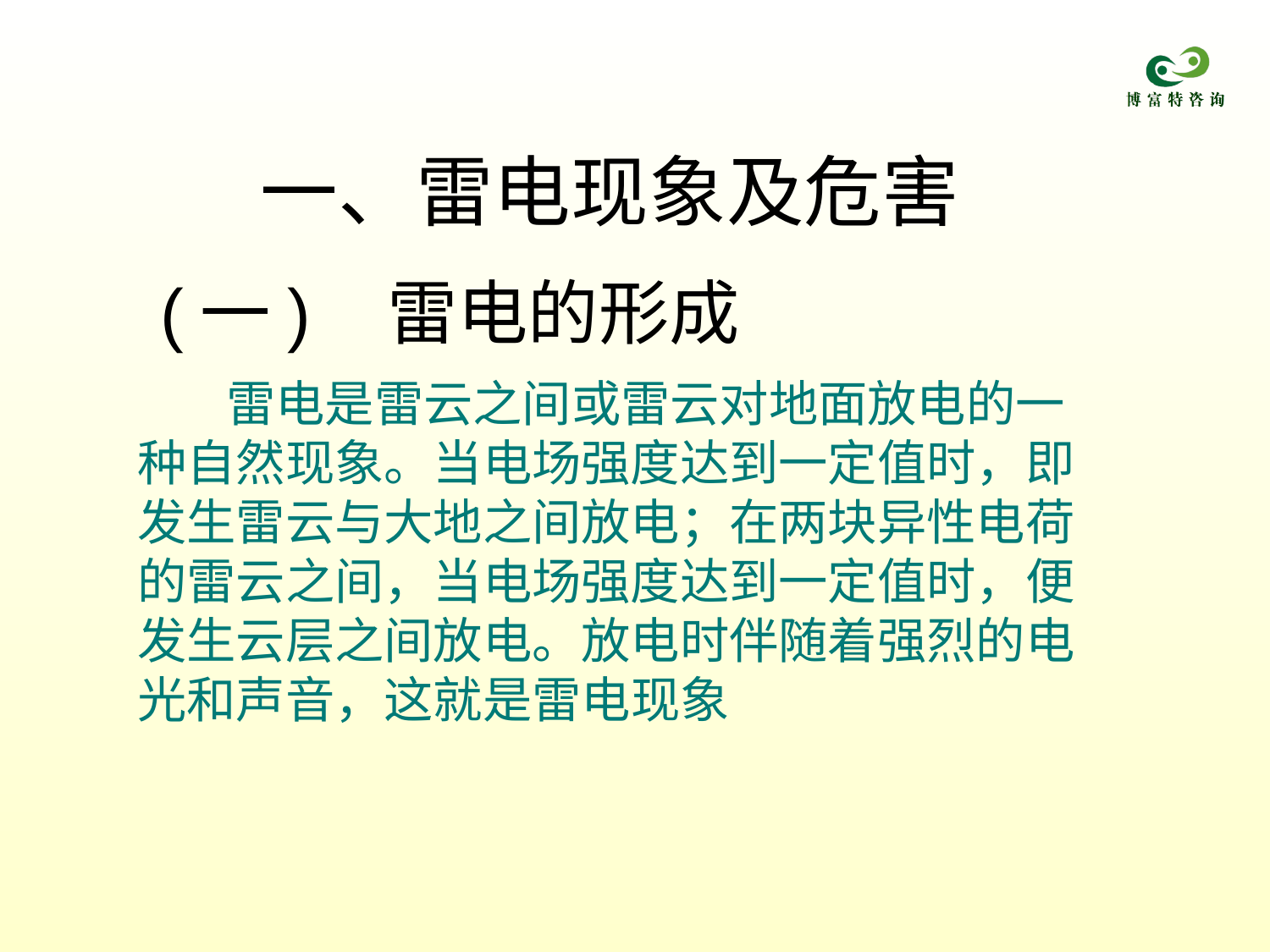

一、雷电现象及危害
# (一)   雷电的形成
       雷电是雷云之间或雷云对地面放电的一种自然现象。当电场强度达到一定值时，即发生雷云与大地之间放电；在两块异性电荷的雷云之间，当电场强度达到一定值时，便发生云层之间放电。放电时伴随着强烈的电光和声音，这就是雷电现象
110